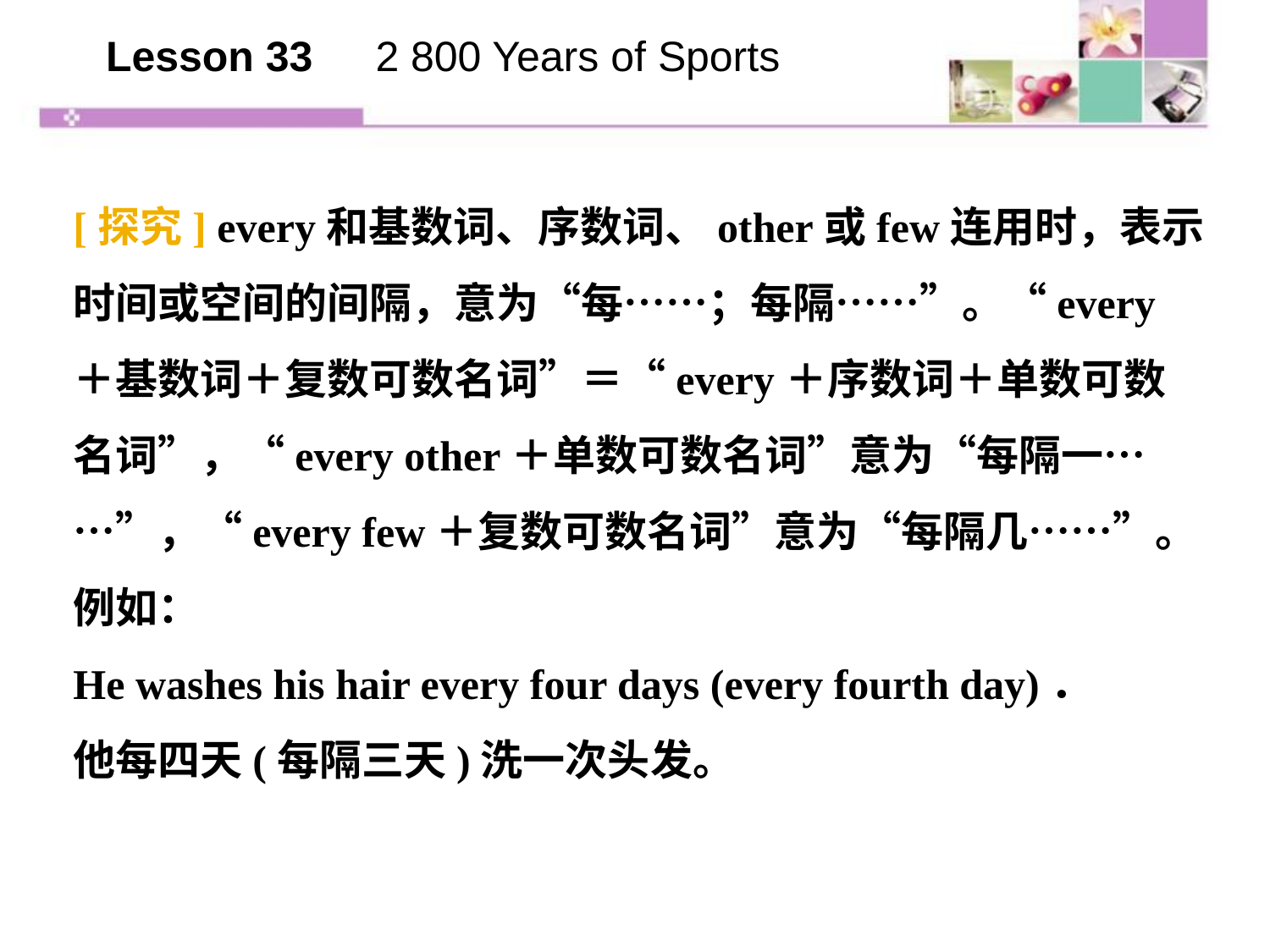

Lesson 33　2 800 Years of Sports
[探究] every和基数词、序数词、other或few连用时，表示时间或空间的间隔，意为“每……；每隔……”。“every＋基数词＋复数可数名词”＝“every＋序数词＋单数可数名词”，“every other＋单数可数名词”意为“每隔一……”，“every few＋复数可数名词”意为“每隔几……”。例如：
He washes his hair every four days (every fourth day)．
他每四天(每隔三天)洗一次头发。